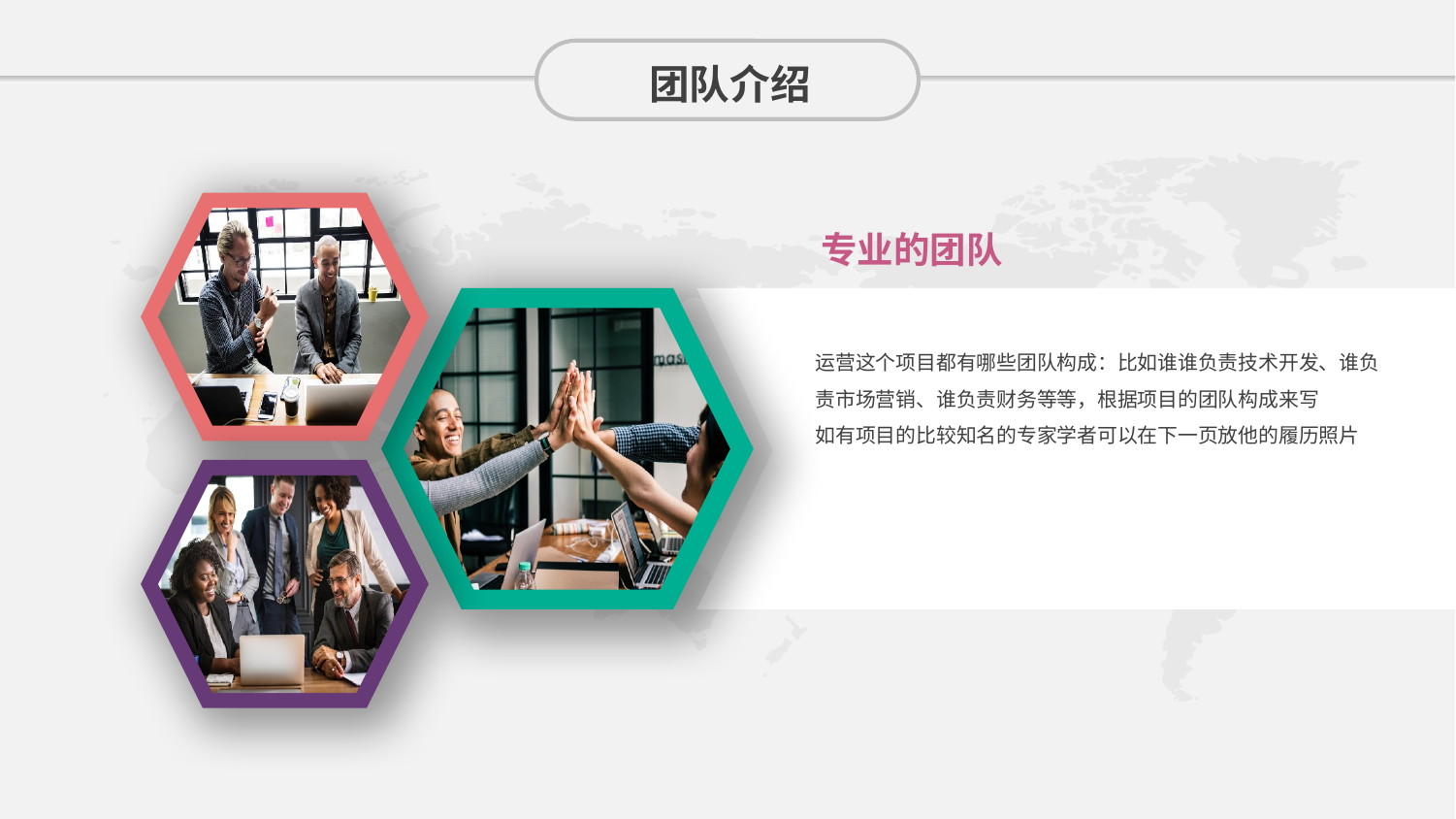

团队介绍

专业的团队

运营这个项目都有哪些团队构成：比如谁谁负责技术开发、谁负责市场营销、谁负责财务等等，根据项目的团队构成来写
如有项目的比较知名的专家学者可以在下一页放他的履历照片